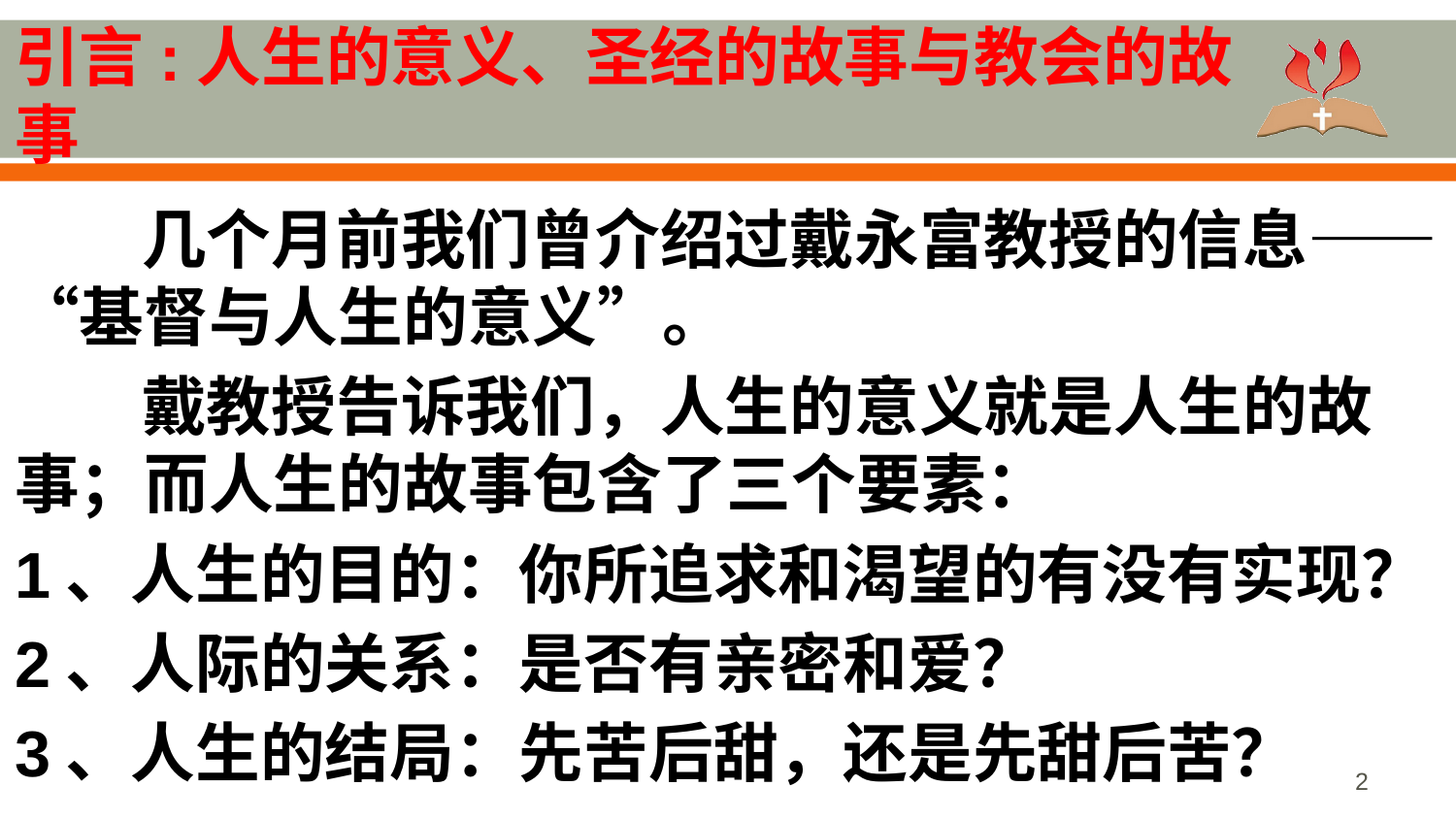

# 引言:人生的意义、圣经的故事与教会的故事
几个月前我们曾介绍过戴永富教授的信息——“基督与人生的意义”。
戴教授告诉我们，人生的意义就是人生的故事；而人生的故事包含了三个要素：
1、人生的目的：你所追求和渴望的有没有实现？
2、人际的关系：是否有亲密和爱？
3、人生的结局：先苦后甜，还是先甜后苦？

2